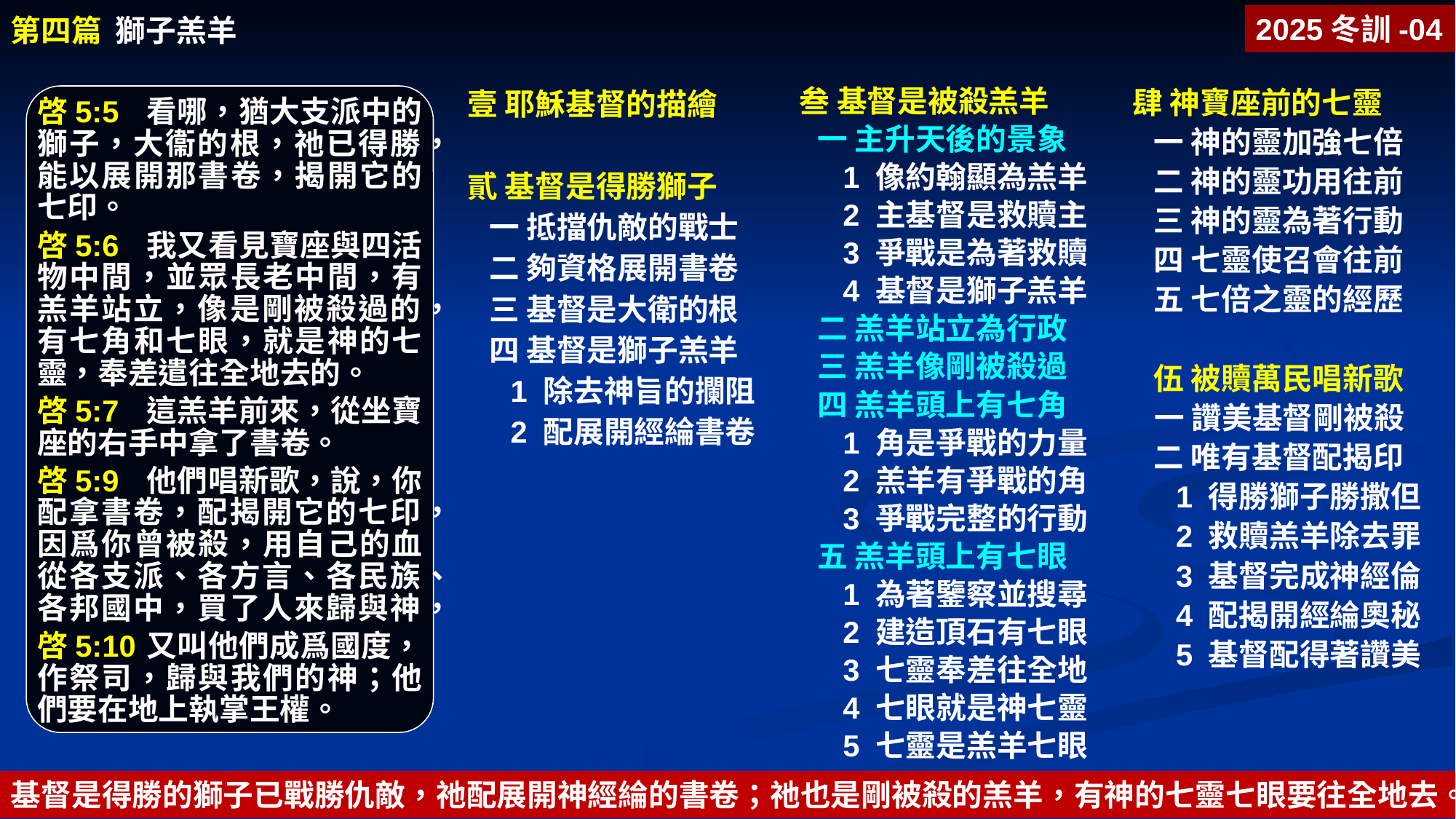

第四篇  獅子羔羊
2025冬訓-04
肆 神寶座前的七靈
一 神的靈加強七倍
二 神的靈功用往前
三 神的靈為著行動
四 七靈使召會往前
五 七倍之靈的經歷

伍 被贖萬民唱新歌
一 讚美基督剛被殺
二 唯有基督配揭印
1 得勝獅子勝撒但
2 救贖羔羊除去罪
3 基督完成神經倫
4 配揭開經綸奧秘
5 基督配得著讚美

壹 耶穌基督的描繪

貳 基督是得勝獅子
一 抵擋仇敵的戰士
二 夠資格展開書卷
三 基督是大衛的根
四 基督是獅子羔羊
1 除去神旨的攔阻
2 配展開經綸書卷

叁 基督是被殺羔羊
一 主升天後的景象
1 像約翰顯為羔羊
2 主基督是救贖主
3 爭戰是為著救贖
4 基督是獅子羔羊
二 羔羊站立為行政
三 羔羊像剛被殺過
四 羔羊頭上有七角
1 角是爭戰的力量
2 羔羊有爭戰的角
3 爭戰完整的行動
五 羔羊頭上有七眼
1 為著鑒察並搜尋
2 建造頂石有七眼
3 七靈奉差往全地
4 七眼就是神七靈
5 七靈是羔羊七眼

啓5:5	看哪，猶大支派中的獅子，大衞的根，祂已得勝，能以展開那書卷，揭開它的七印。
啓5:6	我又看見寶座與四活物中間，並眾長老中間，有羔羊站立，像是剛被殺過的，有七角和七眼，就是神的七靈，奉差遣往全地去的。
啓5:7	這羔羊前來，從坐寶座的右手中拿了書卷。
啓5:9	他們唱新歌，說，你配拿書卷，配揭開它的七印，因爲你曾被殺，用自己的血從各支派、各方言、各民族、各邦國中，買了人來歸與神，
啓5:10	又叫他們成爲國度，作祭司，歸與我們的神；他們要在地上執掌王權。
基督是得勝的獅子已戰勝仇敵，祂配展開神經綸的書卷；祂也是剛被殺的羔羊，有神的七靈七眼要往全地去。